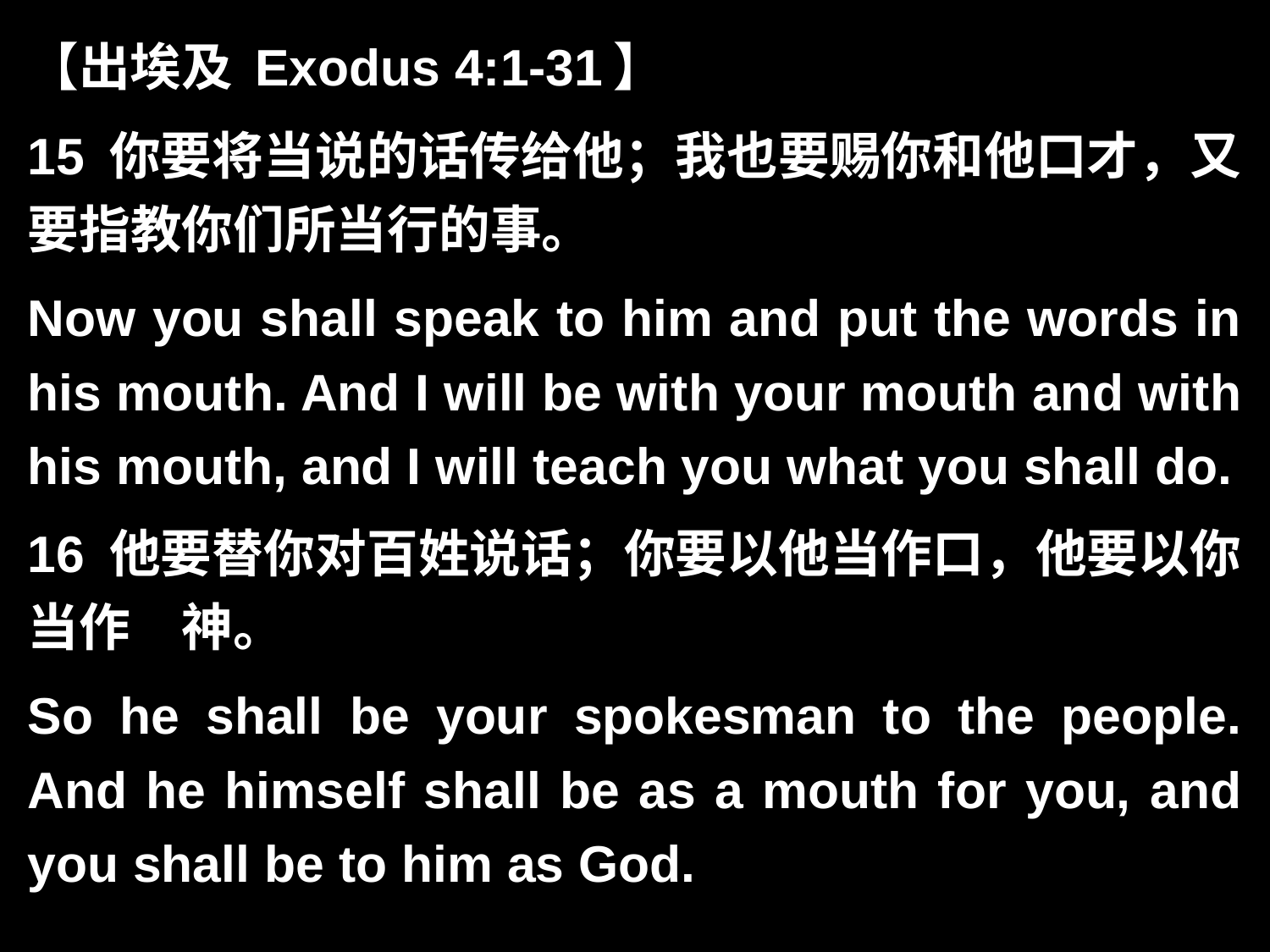

【出埃及 Exodus 4:1-31】
15 你要将当说的话传给他；我也要赐你和他口才，又要指教你们所当行的事。
Now you shall speak to him and put the words in his mouth. And I will be with your mouth and with his mouth, and I will teach you what you shall do.
16 他要替你对百姓说话；你要以他当作口，他要以你当作　神。
So he shall be your spokesman to the people. And he himself shall be as a mouth for you, and you shall be to him as God.